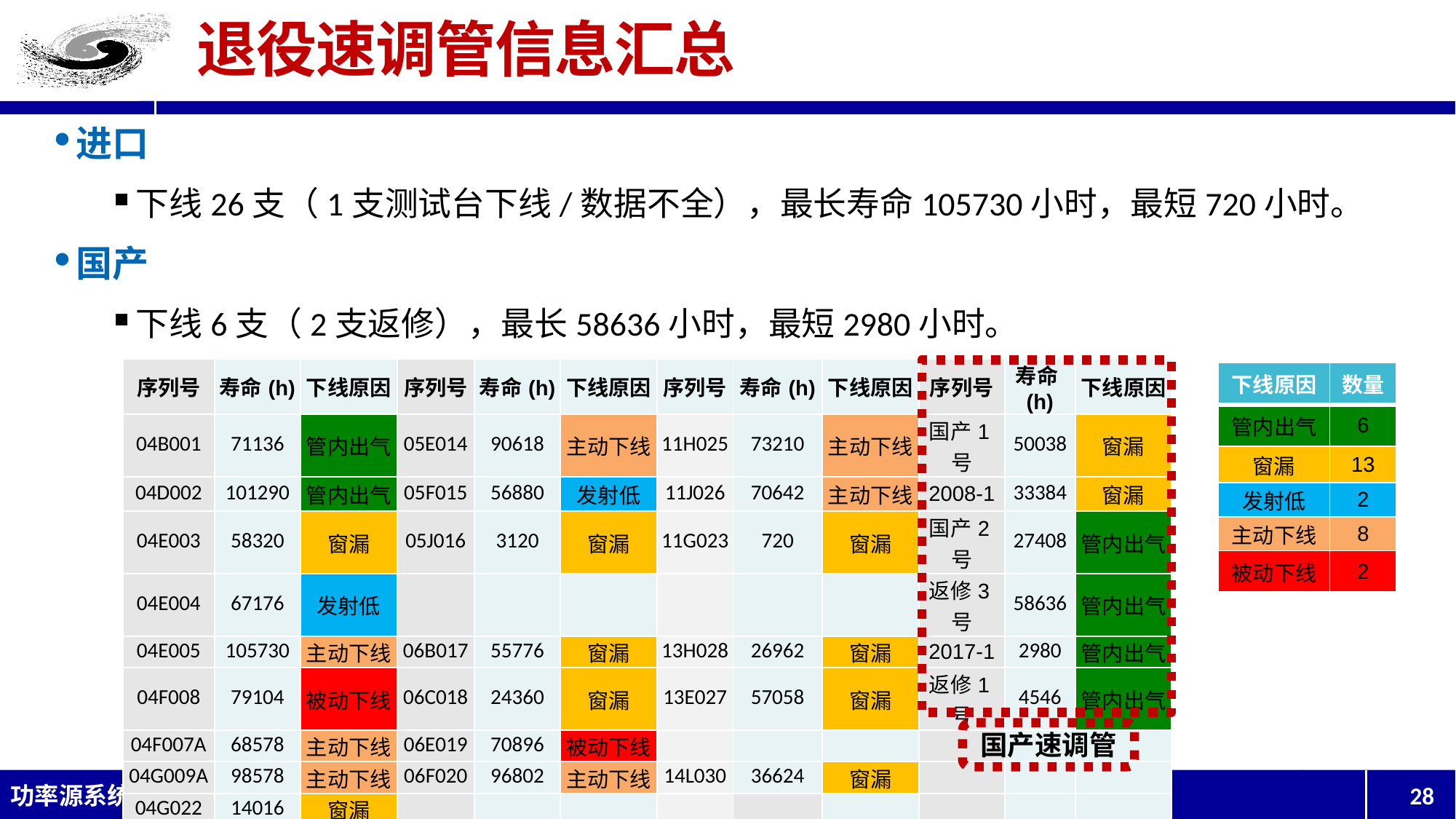

# 退役速调管信息汇总
进口
下线26支（1支测试台下线/数据不全），最长寿命105730小时，最短720小时。
国产
下线6支（2支返修），最长58636小时，最短2980小时。
| 序列号 | 寿命(h) | 下线原因 | 序列号 | 寿命(h) | 下线原因 | 序列号 | 寿命(h) | 下线原因 | 序列号 | 寿命(h) | 下线原因 |
| --- | --- | --- | --- | --- | --- | --- | --- | --- | --- | --- | --- |
| 04B001 | 71136 | 管内出气 | 05E014 | 90618 | 主动下线 | 11H025 | 73210 | 主动下线 | 国产1号 | 50038 | 窗漏 |
| 04D002 | 101290 | 管内出气 | 05F015 | 56880 | 发射低 | 11J026 | 70642 | 主动下线 | 2008-1 | 33384 | 窗漏 |
| 04E003 | 58320 | 窗漏 | 05J016 | 3120 | 窗漏 | 11G023 | 720 | 窗漏 | 国产2号 | 27408 | 管内出气 |
| 04E004 | 67176 | 发射低 |  |  |  |  |  |  | 返修3号 | 58636 | 管内出气 |
| 04E005 | 105730 | 主动下线 | 06B017 | 55776 | 窗漏 | 13H028 | 26962 | 窗漏 | 2017-1 | 2980 | 管内出气 |
| 04F008 | 79104 | 被动下线 | 06C018 | 24360 | 窗漏 | 13E027 | 57058 | 窗漏 | 返修1号 | 4546 | 管内出气 |
| 04F007A | 68578 | 主动下线 | 06E019 | 70896 | 被动下线 |  |  |  |  |  |  |
| 04G009A | 98578 | 主动下线 | 06F020 | 96802 | 主动下线 | 14L030 | 36624 | 窗漏 |  |  |  |
| 04G022 | 14016 | 窗漏 |  |  |  |  |  |  |  |  |  |
| 04L012 | 60096 | 窗漏 |  |  |  | 15C031 | 65972 | 窗漏 |  |  |  |
| 04M013 | 87778 | 主动下线 |  |  |  |  |  |  |  |  |  |

| 下线原因 | 数量 |
| --- | --- |
| 管内出气 | 6 |
| 窗漏 | 13 |
| 发射低 | 2 |
| 主动下线 | 8 |
| 被动下线 | 2 |
国产速调管